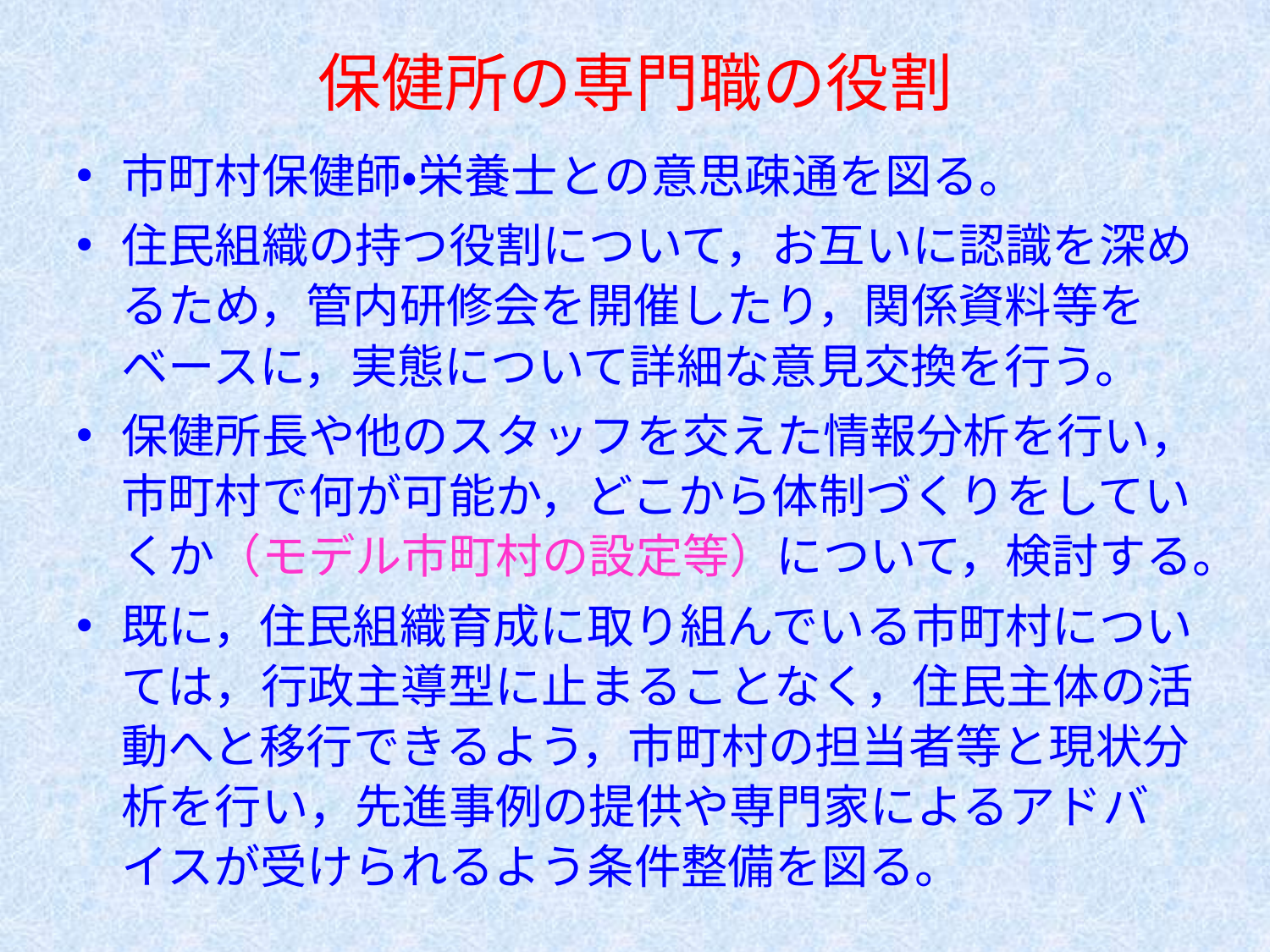

# 保健所の専門職の役割
市町村保健師・栄養士との意思疎通を図る。
住民組織の持つ役割について，お互いに認識を深めるため，管内研修会を開催したり，関係資料等をベースに，実態について詳細な意見交換を行う。
保健所長や他のスタッフを交えた情報分析を行い，市町村で何が可能か，どこから体制づくりをしていくか（モデル市町村の設定等）について，検討する。
既に，住民組織育成に取り組んでいる市町村については，行政主導型に止まることなく，住民主体の活動へと移行できるよう，市町村の担当者等と現状分析を行い，先進事例の提供や専門家によるアドバイスが受けられるよう条件整備を図る。